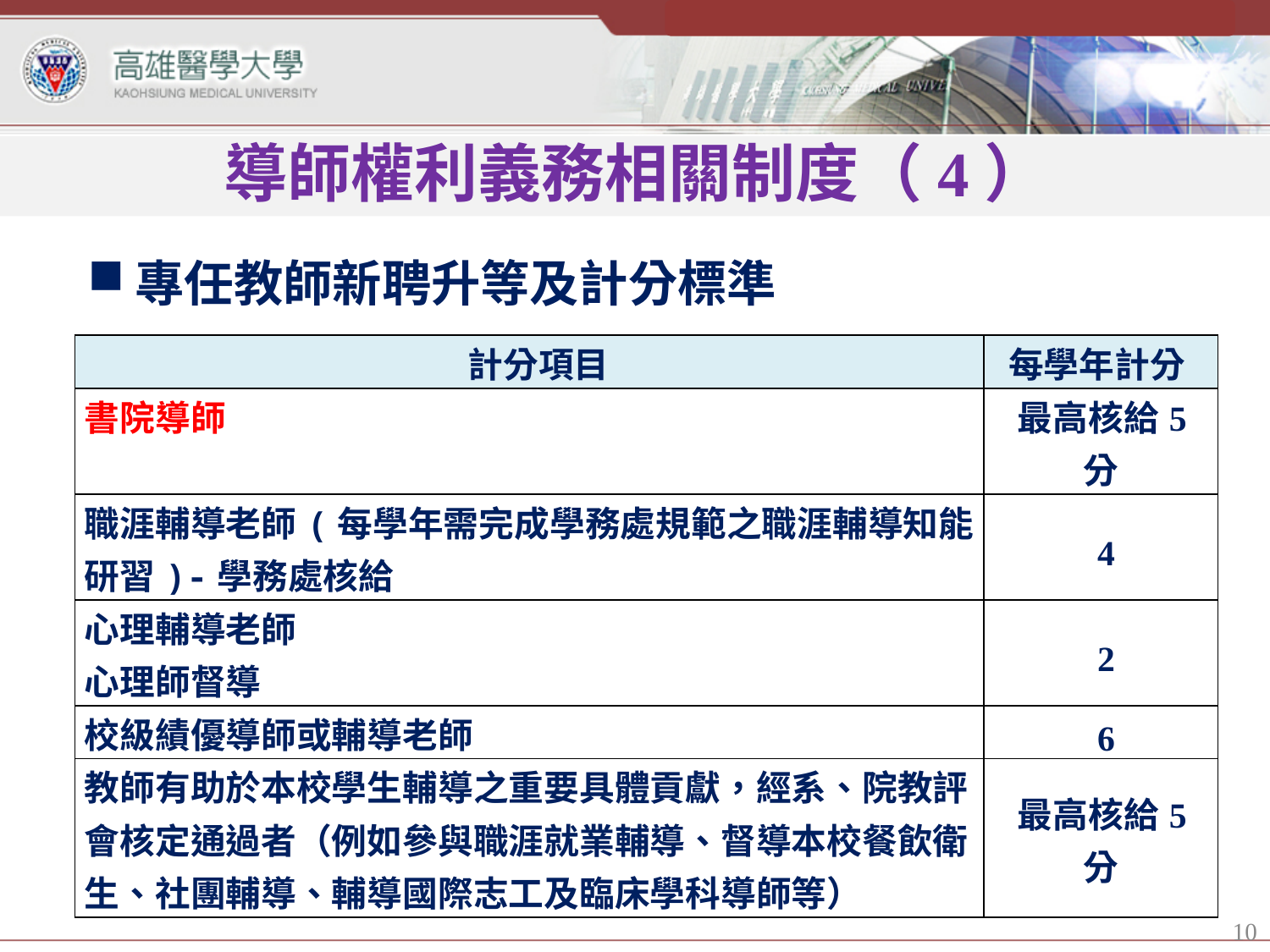

# 導師權利義務相關制度（4）
專任教師新聘升等及計分標準

| 計分項目 | 每學年計分 |
| --- | --- |
| 書院導師 | 最高核給5分 |
| 職涯輔導老師(每學年需完成學務處規範之職涯輔導知能研習)-學務處核給 | 4 |
| 心理輔導老師 心理師督導 | 2 |
| 校級績優導師或輔導老師 | 6 |
| 教師有助於本校學生輔導之重要具體貢獻，經系、院教評會核定通過者（例如參與職涯就業輔導、督導本校餐飲衛生、社團輔導、輔導國際志工及臨床學科導師等） | 最高核給5分 |